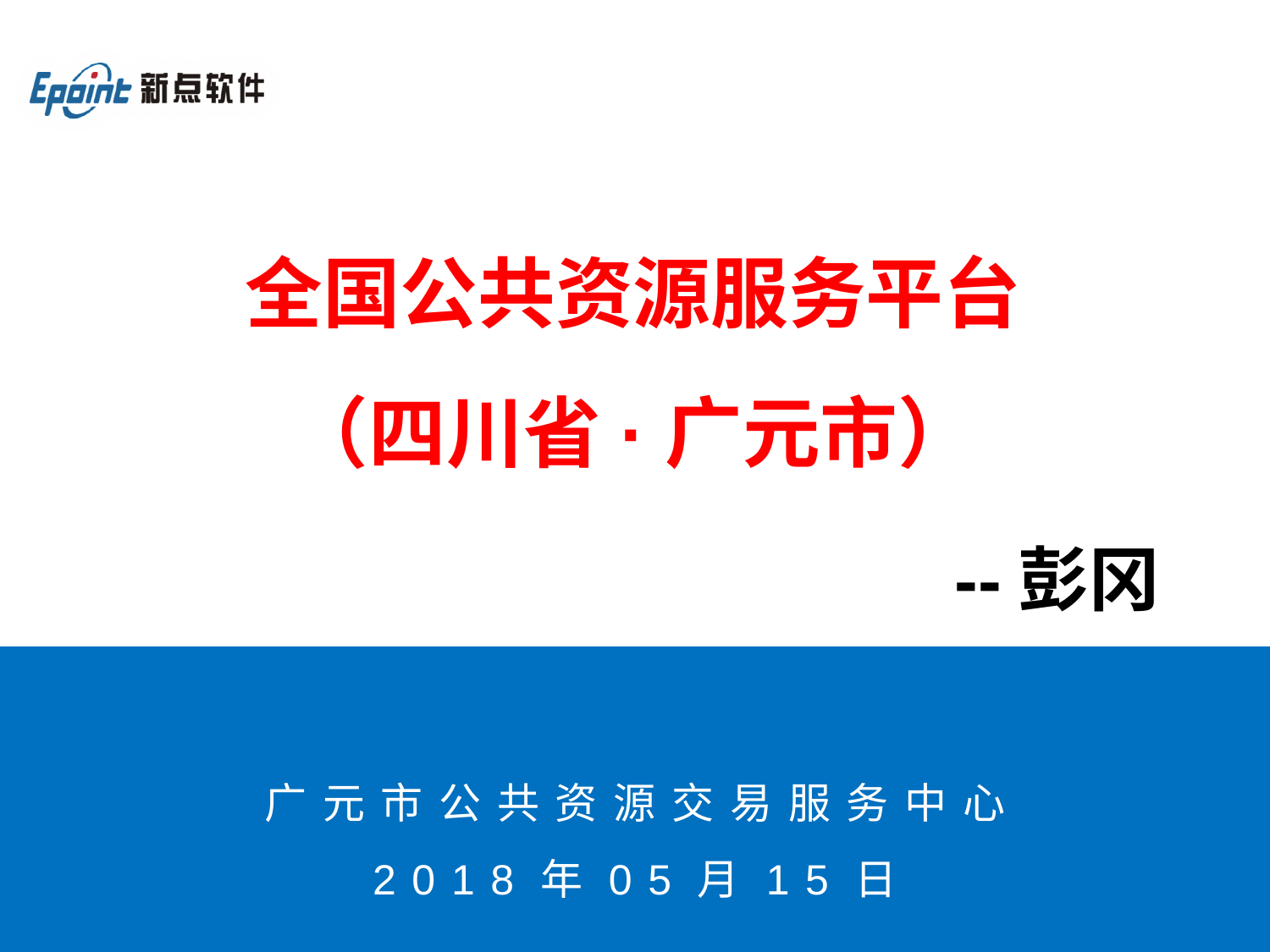

全国公共资源服务平台
（四川省·广元市）
--彭冈
广元市公共资源交易服务中心
2018年05月15日